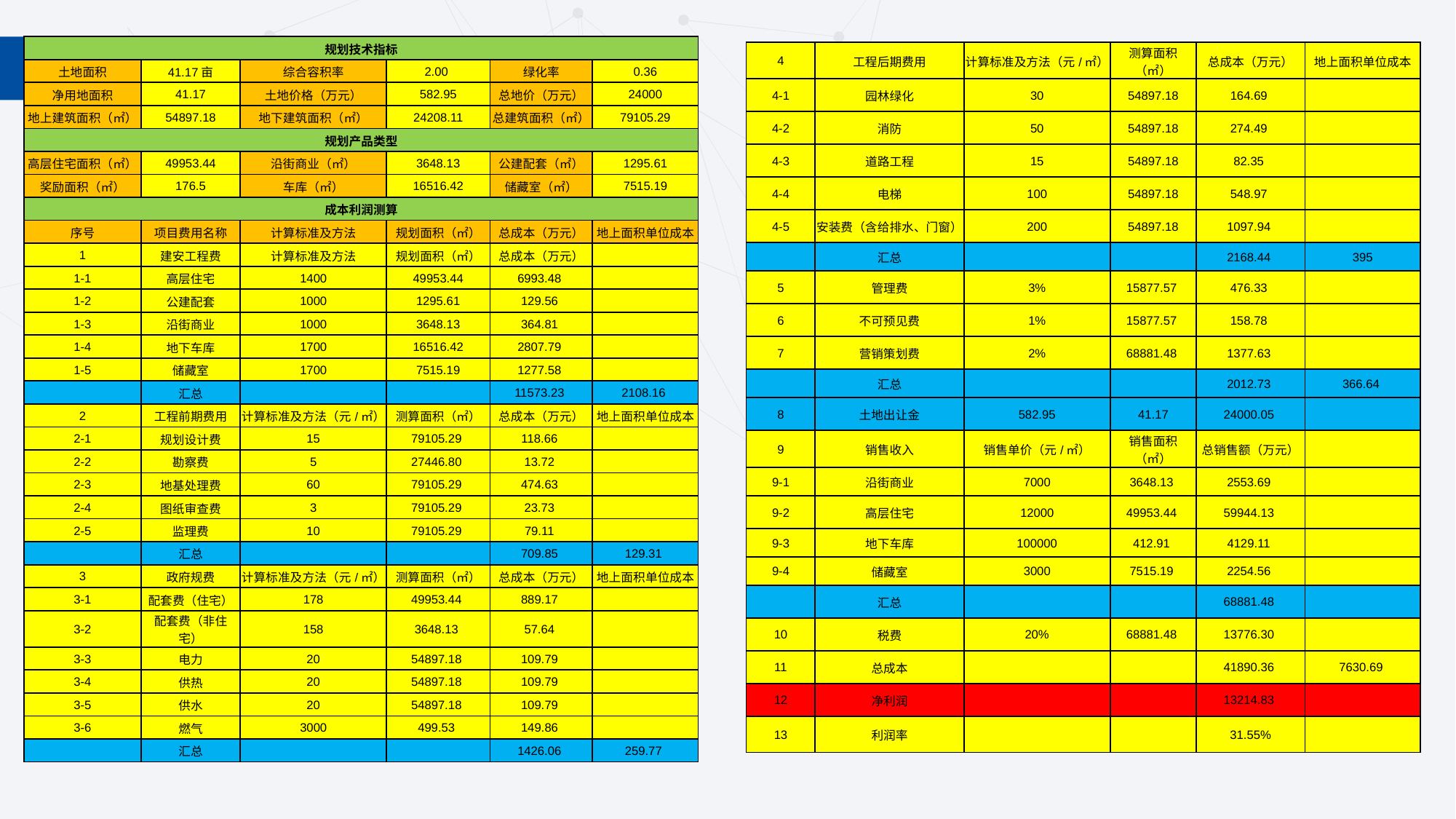

| 规划技术指标 |  |  |  |  |  |
| --- | --- | --- | --- | --- | --- |
| 土地面积 | 41.17亩 | 综合容积率 | 2.00 | 绿化率 | 0.36 |
| 净用地面积 | 41.17 | 土地价格（万元） | 582.95 | 总地价（万元） | 24000 |
| 地上建筑面积（㎡） | 54897.18 | 地下建筑面积（㎡） | 24208.11 | 总建筑面积（㎡） | 79105.29 |
| 规划产品类型 |  |  |  |  |  |
| 高层住宅面积（㎡） | 49953.44 | 沿街商业（㎡） | 3648.13 | 公建配套（㎡） | 1295.61 |
| 奖励面积（㎡） | 176.5 | 车库（㎡） | 16516.42 | 储藏室（㎡） | 7515.19 |
| 成本利润测算 |  |  |  |  |  |
| 序号 | 项目费用名称 | 计算标准及方法 | 规划面积（㎡） | 总成本（万元） | 地上面积单位成本 |
| 1 | 建安工程费 | 计算标准及方法 | 规划面积（㎡） | 总成本（万元） |  |
| 1-1 | 高层住宅 | 1400 | 49953.44 | 6993.48 |  |
| 1-2 | 公建配套 | 1000 | 1295.61 | 129.56 |  |
| 1-3 | 沿街商业 | 1000 | 3648.13 | 364.81 |  |
| 1-4 | 地下车库 | 1700 | 16516.42 | 2807.79 |  |
| 1-5 | 储藏室 | 1700 | 7515.19 | 1277.58 |  |
|  | 汇总 |  |  | 11573.23 | 2108.16 |
| 2 | 工程前期费用 | 计算标准及方法（元/㎡） | 测算面积（㎡） | 总成本（万元） | 地上面积单位成本 |
| 2-1 | 规划设计费 | 15 | 79105.29 | 118.66 |  |
| 2-2 | 勘察费 | 5 | 27446.80 | 13.72 |  |
| 2-3 | 地基处理费 | 60 | 79105.29 | 474.63 |  |
| 2-4 | 图纸审查费 | 3 | 79105.29 | 23.73 |  |
| 2-5 | 监理费 | 10 | 79105.29 | 79.11 |  |
|  | 汇总 |  |  | 709.85 | 129.31 |
| 3 | 政府规费 | 计算标准及方法（元/㎡） | 测算面积（㎡） | 总成本（万元） | 地上面积单位成本 |
| 3-1 | 配套费（住宅） | 178 | 49953.44 | 889.17 |  |
| 3-2 | 配套费（非住宅） | 158 | 3648.13 | 57.64 |  |
| 3-3 | 电力 | 20 | 54897.18 | 109.79 |  |
| 3-4 | 供热 | 20 | 54897.18 | 109.79 |  |
| 3-5 | 供水 | 20 | 54897.18 | 109.79 |  |
| 3-6 | 燃气 | 3000 | 499.53 | 149.86 |  |
|  | 汇总 |  |  | 1426.06 | 259.77 |

| 4 | 工程后期费用 | 计算标准及方法（元/㎡） | 测算面积（㎡） | 总成本（万元） | 地上面积单位成本 |
| --- | --- | --- | --- | --- | --- |
| 4-1 | 园林绿化 | 30 | 54897.18 | 164.69 |  |
| 4-2 | 消防 | 50 | 54897.18 | 274.49 |  |
| 4-3 | 道路工程 | 15 | 54897.18 | 82.35 |  |
| 4-4 | 电梯 | 100 | 54897.18 | 548.97 |  |
| 4-5 | 安装费（含给排水、门窗） | 200 | 54897.18 | 1097.94 |  |
|  | 汇总 |  |  | 2168.44 | 395 |
| 5 | 管理费 | 3% | 15877.57 | 476.33 |  |
| 6 | 不可预见费 | 1% | 15877.57 | 158.78 |  |
| 7 | 营销策划费 | 2% | 68881.48 | 1377.63 |  |
|  | 汇总 |  |  | 2012.73 | 366.64 |
| 8 | 土地出让金 | 582.95 | 41.17 | 24000.05 |  |
| 9 | 销售收入 | 销售单价（元/㎡） | 销售面积（㎡） | 总销售额（万元） |  |
| 9-1 | 沿街商业 | 7000 | 3648.13 | 2553.69 |  |
| 9-2 | 高层住宅 | 12000 | 49953.44 | 59944.13 |  |
| 9-3 | 地下车库 | 100000 | 412.91 | 4129.11 |  |
| 9-4 | 储藏室 | 3000 | 7515.19 | 2254.56 |  |
|  | 汇总 |  |  | 68881.48 |  |
| 10 | 税费 | 20% | 68881.48 | 13776.30 |  |
| 11 | 总成本 |  |  | 41890.36 | 7630.69 |
| 12 | 净利润 |  |  | 13214.83 |  |
| 13 | 利润率 |  |  | 31.55% |  |